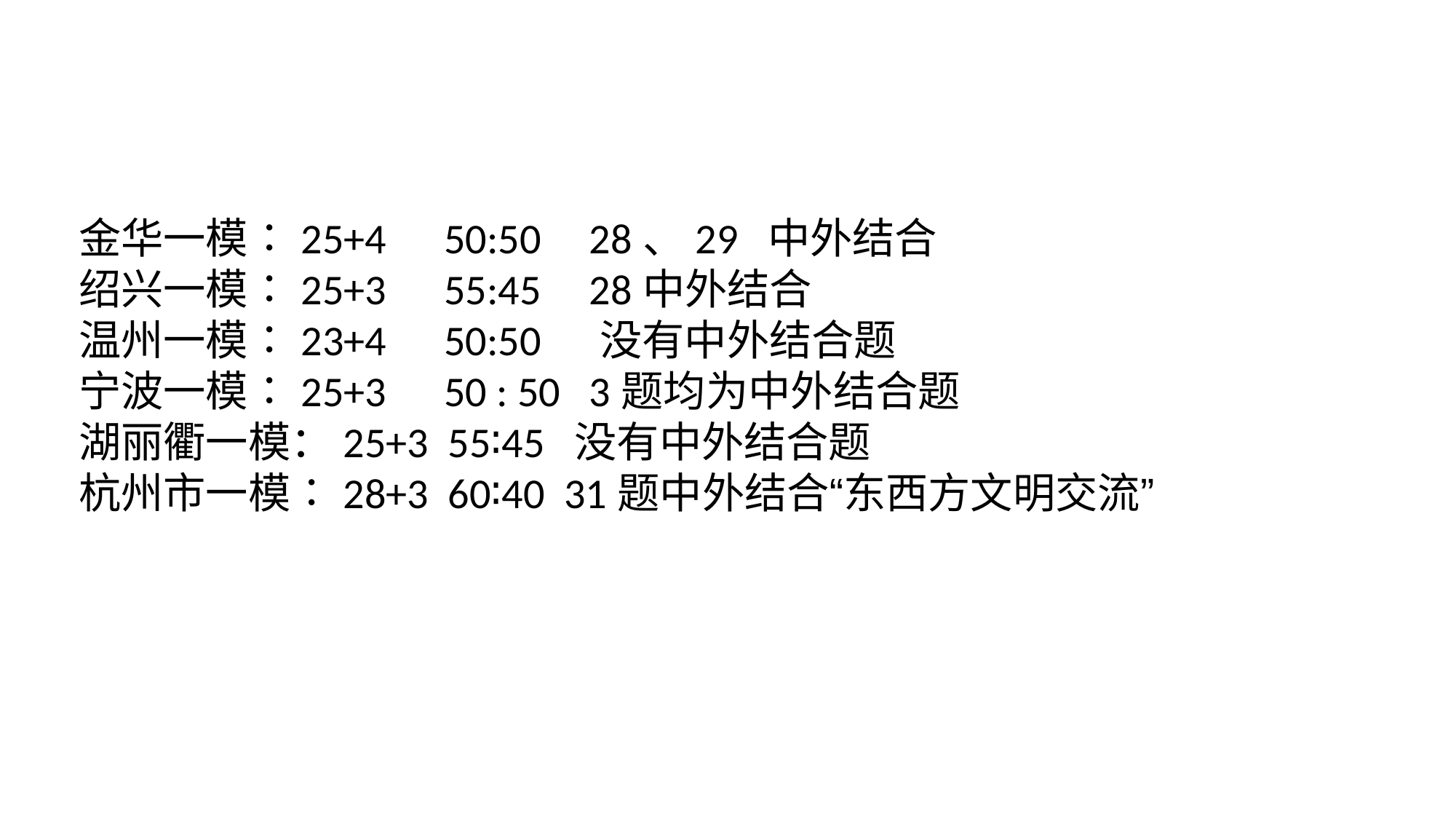

金华一模∶25+4      50:50     28、29  中外结合
绍兴一模∶25+3      55:45     28中外结合
温州一模∶23+4      50:50     没有中外结合题
宁波一模∶25+3      50 : 50   3题均为中外结合题
湖丽衢一模：25+3  55∶45  没有中外结合题
杭州市一模∶28+3  60∶40  31题中外结合“东西方文明交流”